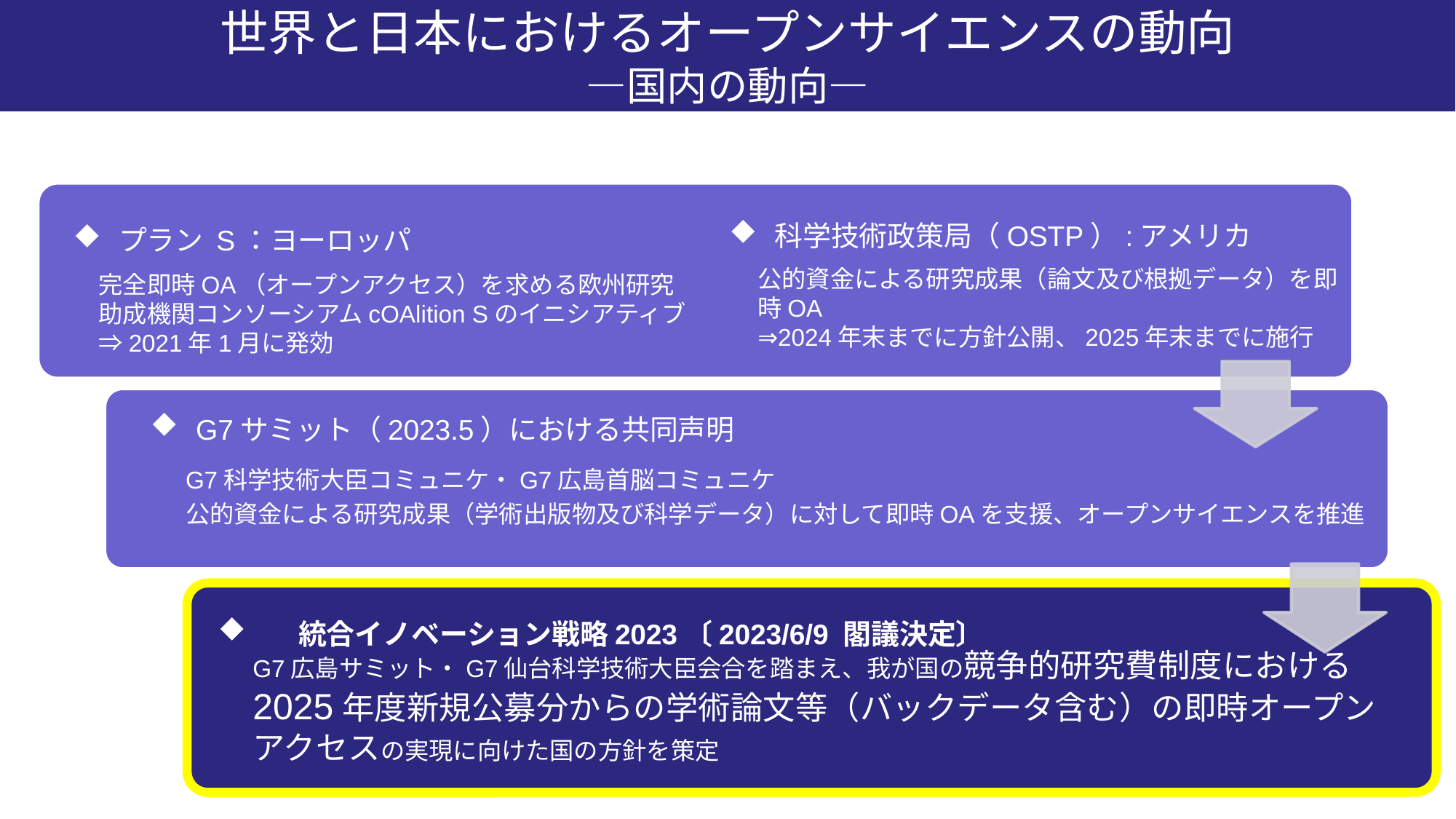

世界と日本におけるオープンサイエンスの動向
―国内の動向―

# プラン S：ヨーロッパ
科学技術政策局（OSTP）:アメリカ
完全即時OA（オープンアクセス）を求める欧州研究助成機関コンソーシアムcOAlition Sのイニシアティブ⇒2021年1月に発効
公的資金による研究成果（論文及び根拠データ）を即時OA
⇒2024年末までに方針公開、2025年末までに施行
G7サミット（2023.5）における共同声明
G7科学技術大臣コミュニケ・G7広島首脳コミュニケ
公的資金による研究成果（学術出版物及び科学データ）に対して即時OAを支援、オープンサイエンスを推進
   統合イノベーション戦略2023〔2023/6/9 閣議決定〕
G7広島サミット・G7仙台科学技術大臣会合を踏まえ、我が国の競争的研究費制度における2025年度新規公募分からの学術論文等（バックデータ含む）の即時オープンアクセスの実現に向けた国の方針を策定